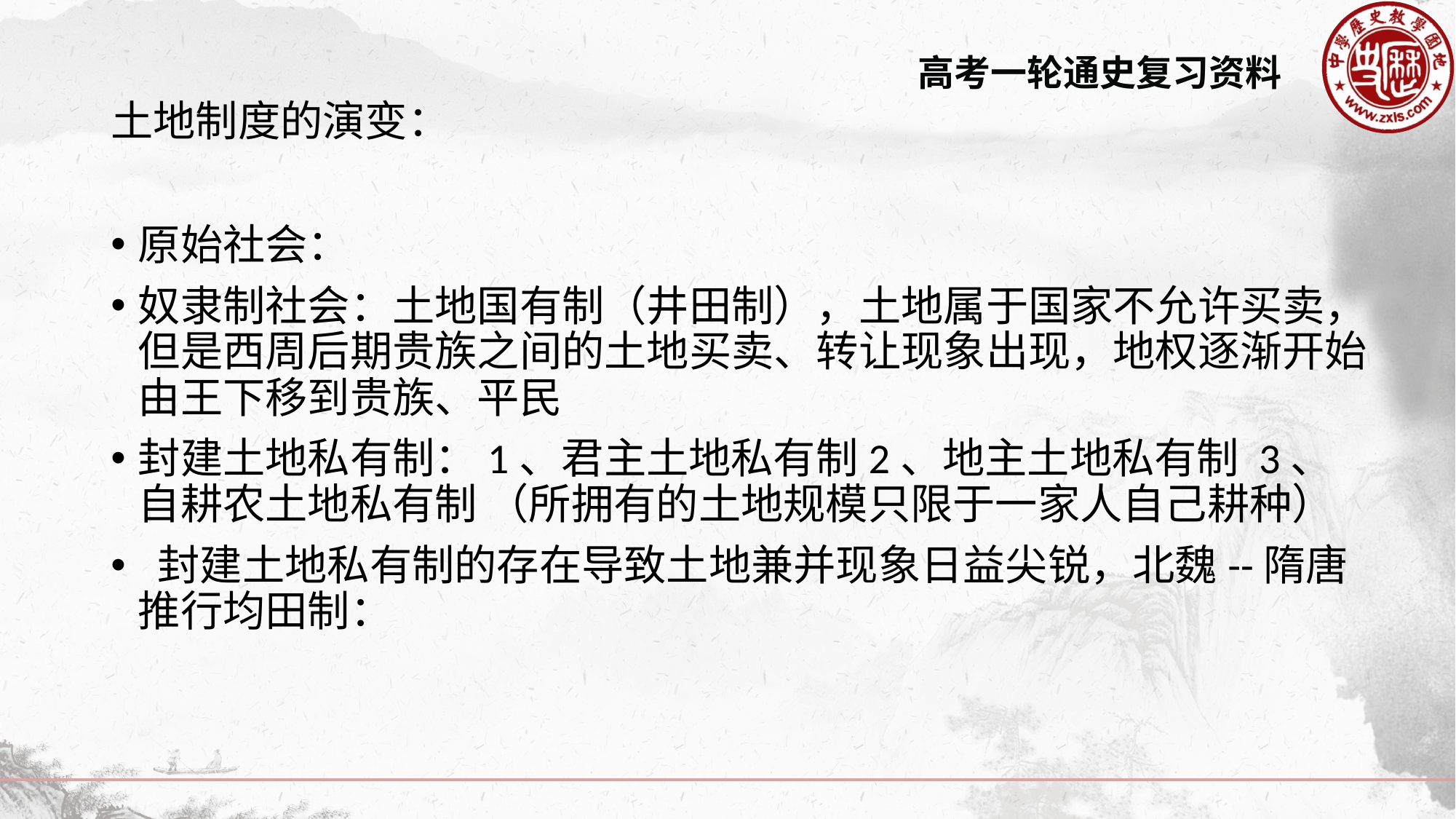

# 土地制度的演变：
原始社会：
奴隶制社会：土地国有制（井田制），土地属于国家不允许买卖，但是西周后期贵族之间的土地买卖、转让现象出现，地权逐渐开始由王下移到贵族、平民
封建土地私有制：1、君主土地私有制2、地主土地私有制 3、 自耕农土地私有制 （所拥有的土地规模只限于一家人自己耕种）
 封建土地私有制的存在导致土地兼并现象日益尖锐，北魏--隋唐推行均田制：